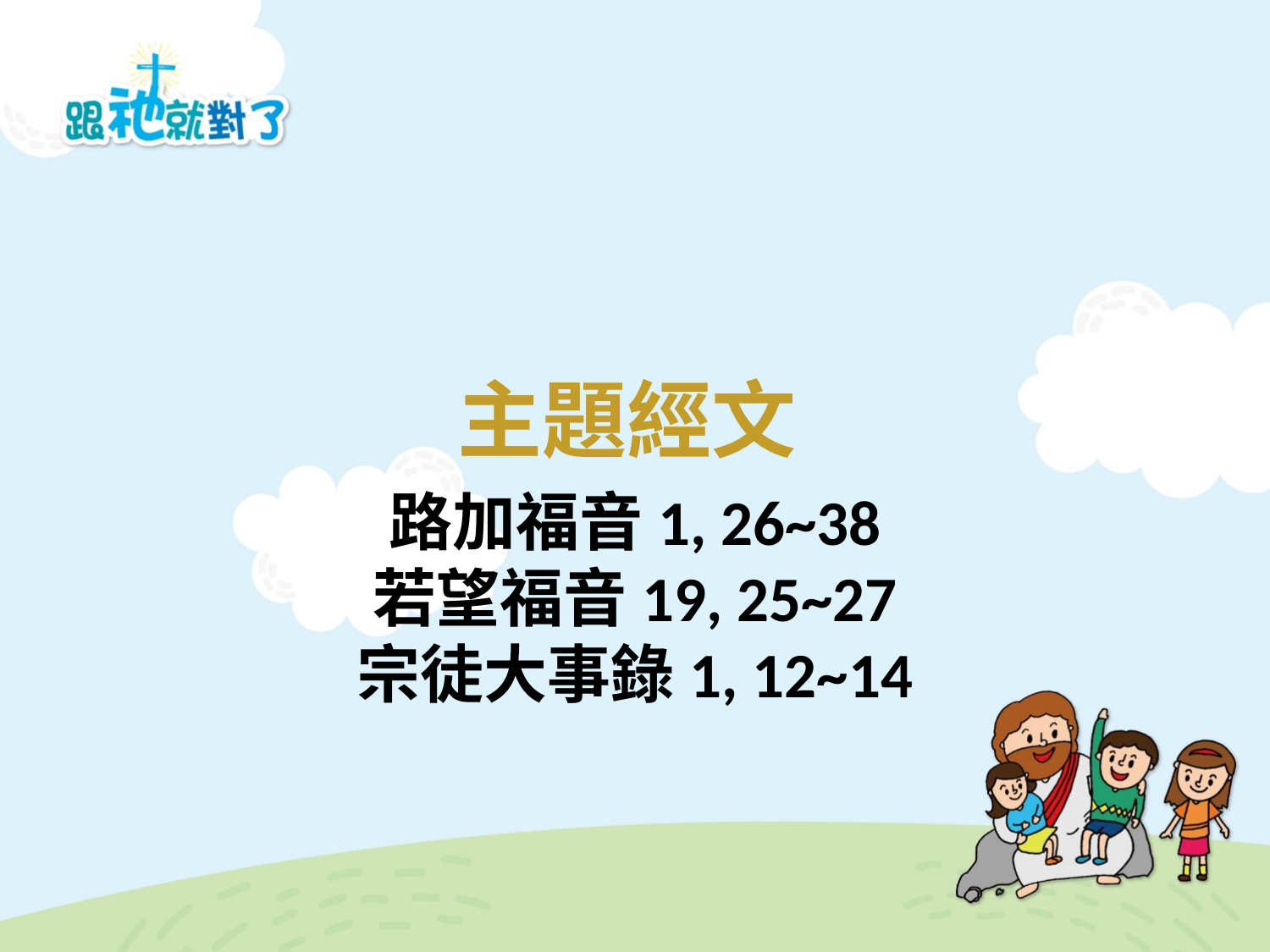

主題經文
路加福音1, 26~38
若望福音19, 25~27
宗徒大事錄1, 12~14